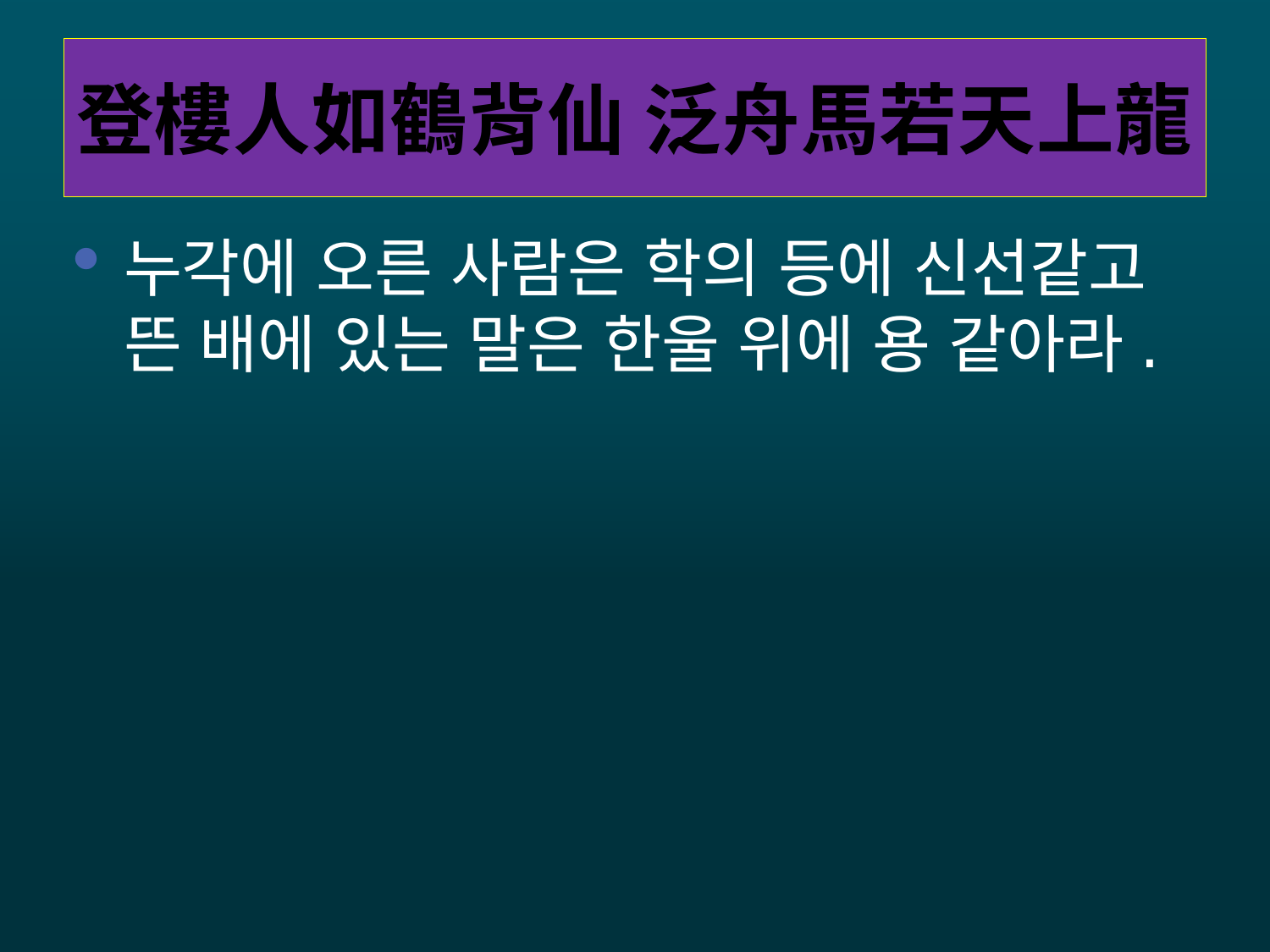

# 登樓人如鶴背仙 泛舟馬若天上龍
누각에 오른 사람은 학의 등에 신선같고 뜬 배에 있는 말은 한울 위에 용 같아라.